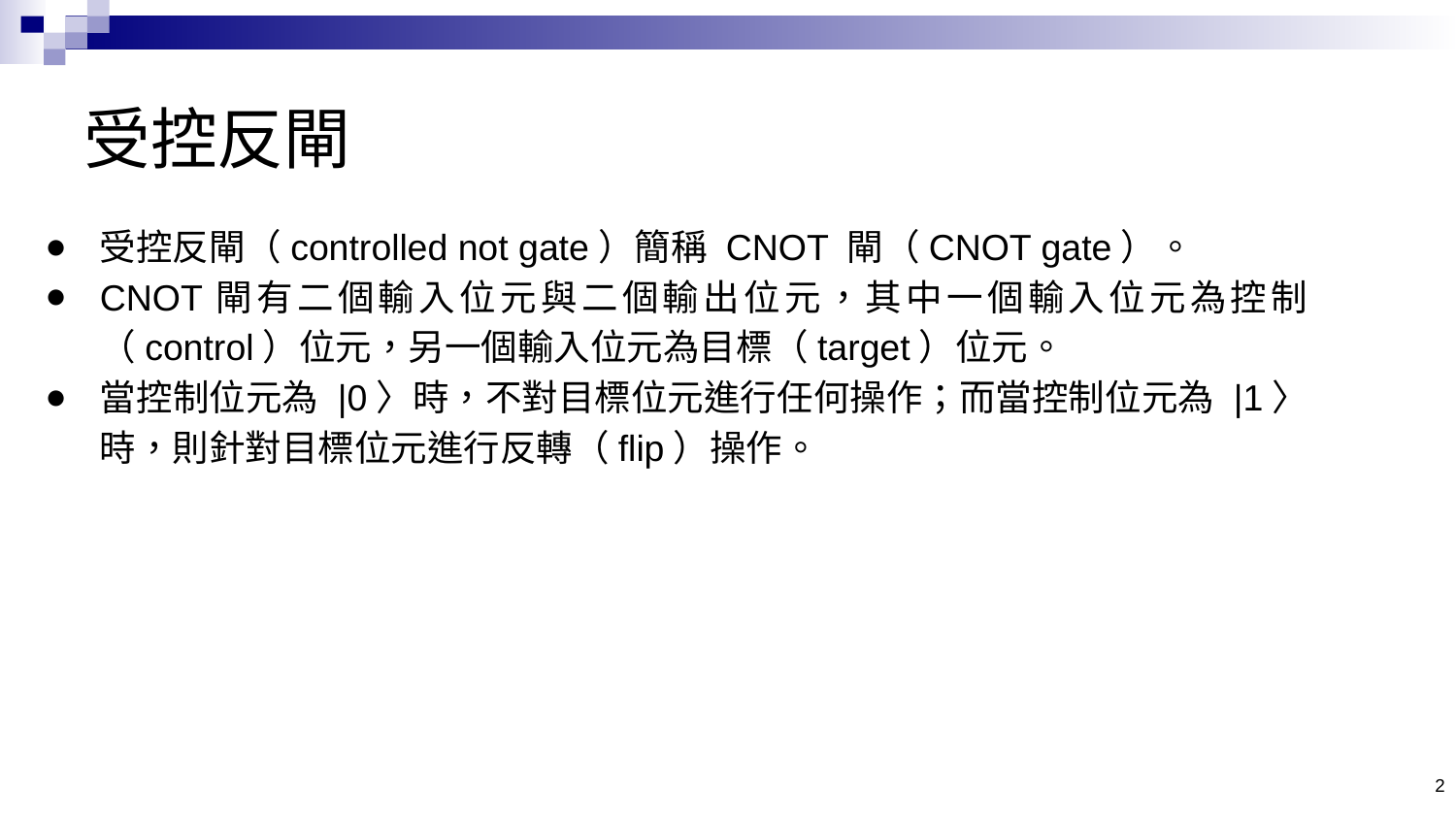

# 受控反閘
受控反閘（controlled not gate）簡稱 CNOT 閘（CNOT gate）。
CNOT閘有二個輸入位元與二個輸出位元，其中一個輸入位元為控制（control）位元，另一個輸入位元為目標（target）位元。
當控制位元為 |0〉時，不對目標位元進行任何操作；而當控制位元為 |1〉時，則針對目標位元進行反轉（flip）操作。
2